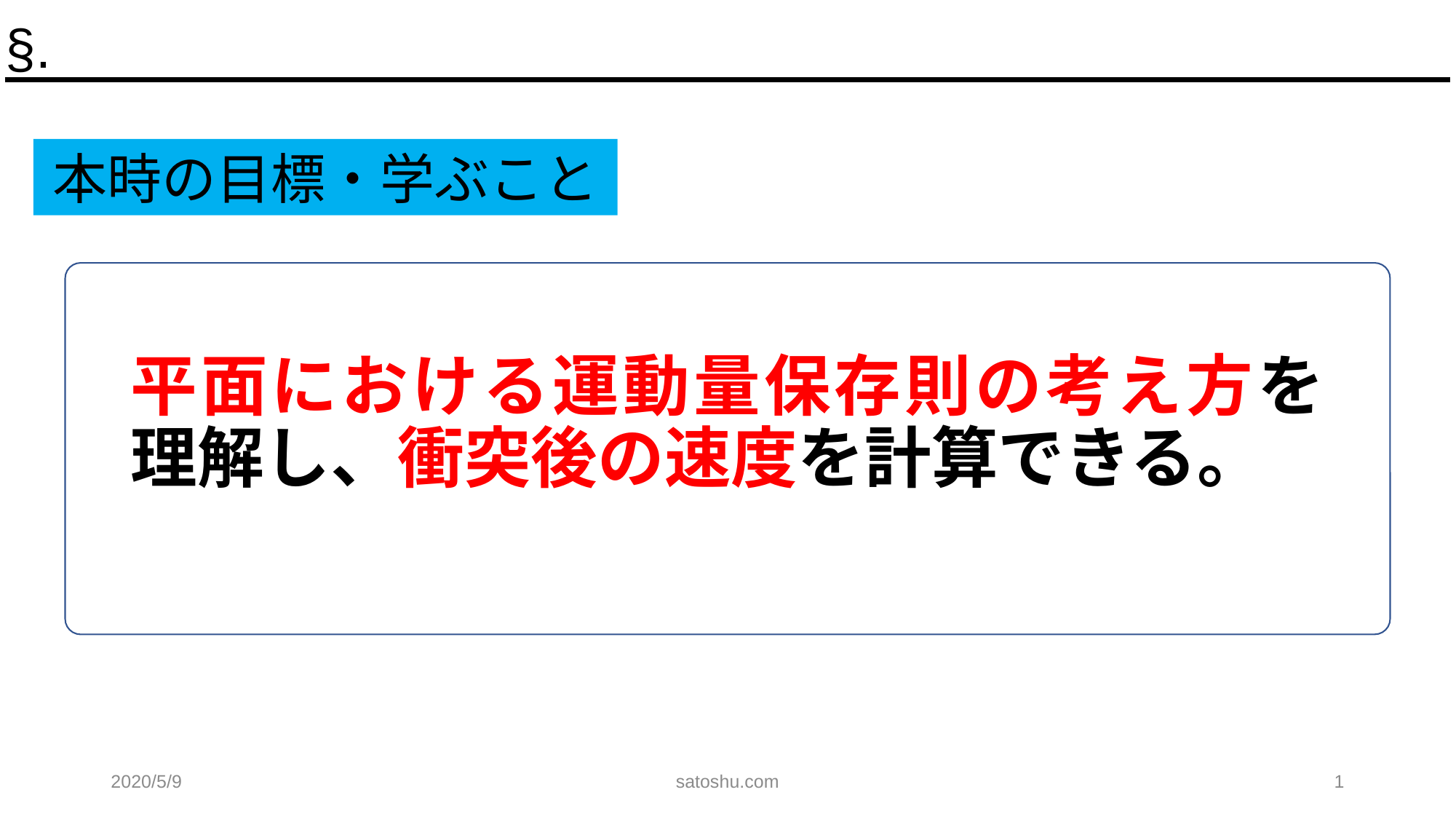

§.
本時の目標・学ぶこと

平面における運動量保存則の考え方を理解し、衝突後の速度を計算できる。
2020/5/9
satoshu.com
1